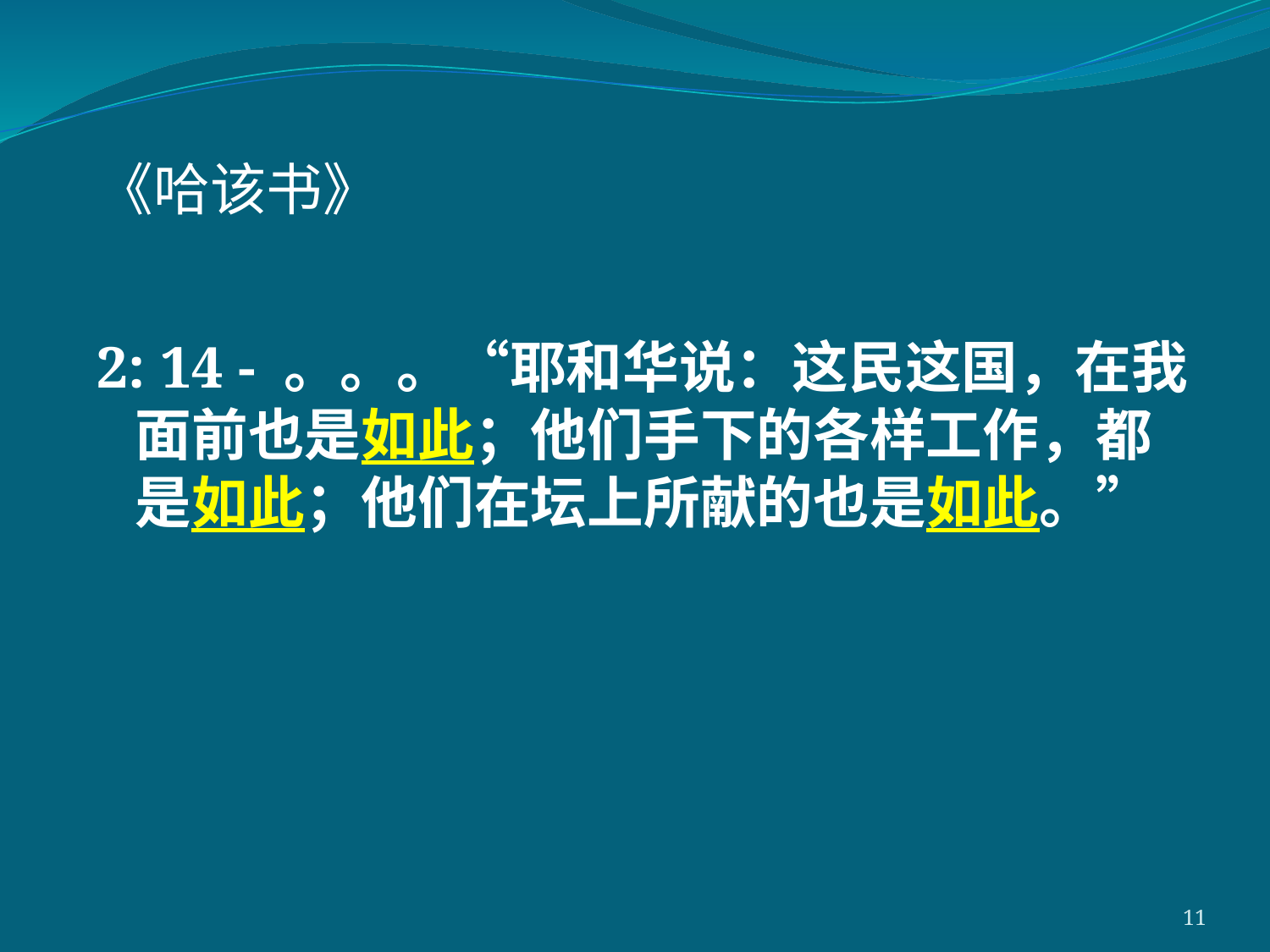

《哈该书》

2: 14 - 。。。“耶和华说：这民这国，在我面前也是如此；他们手下的各样工作，都是如此；他们在坛上所献的也是如此。”

11